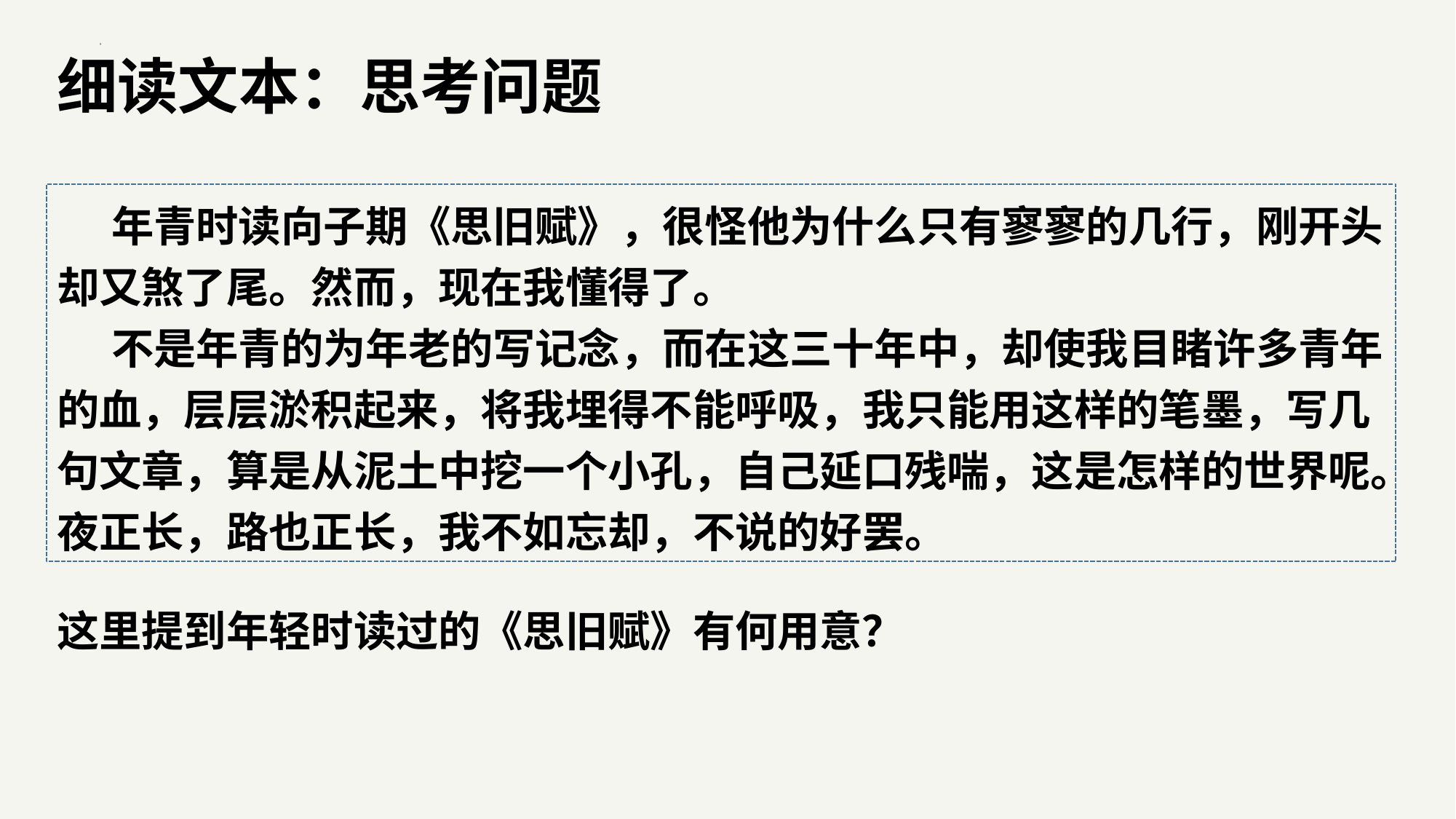

细读文本：思考问题
年青时读向子期《思旧赋》，很怪他为什么只有寥寥的几行，刚开头却又煞了尾。然而，现在我懂得了。
不是年青的为年老的写记念，而在这三十年中，却使我目睹许多青年的血，层层淤积起来，将我埋得不能呼吸，我只能用这样的笔墨，写几句文章，算是从泥土中挖一个小孔，自己延口残喘，这是怎样的世界呢。夜正长，路也正长，我不如忘却，不说的好罢。
这里提到年轻时读过的《思旧赋》有何用意？